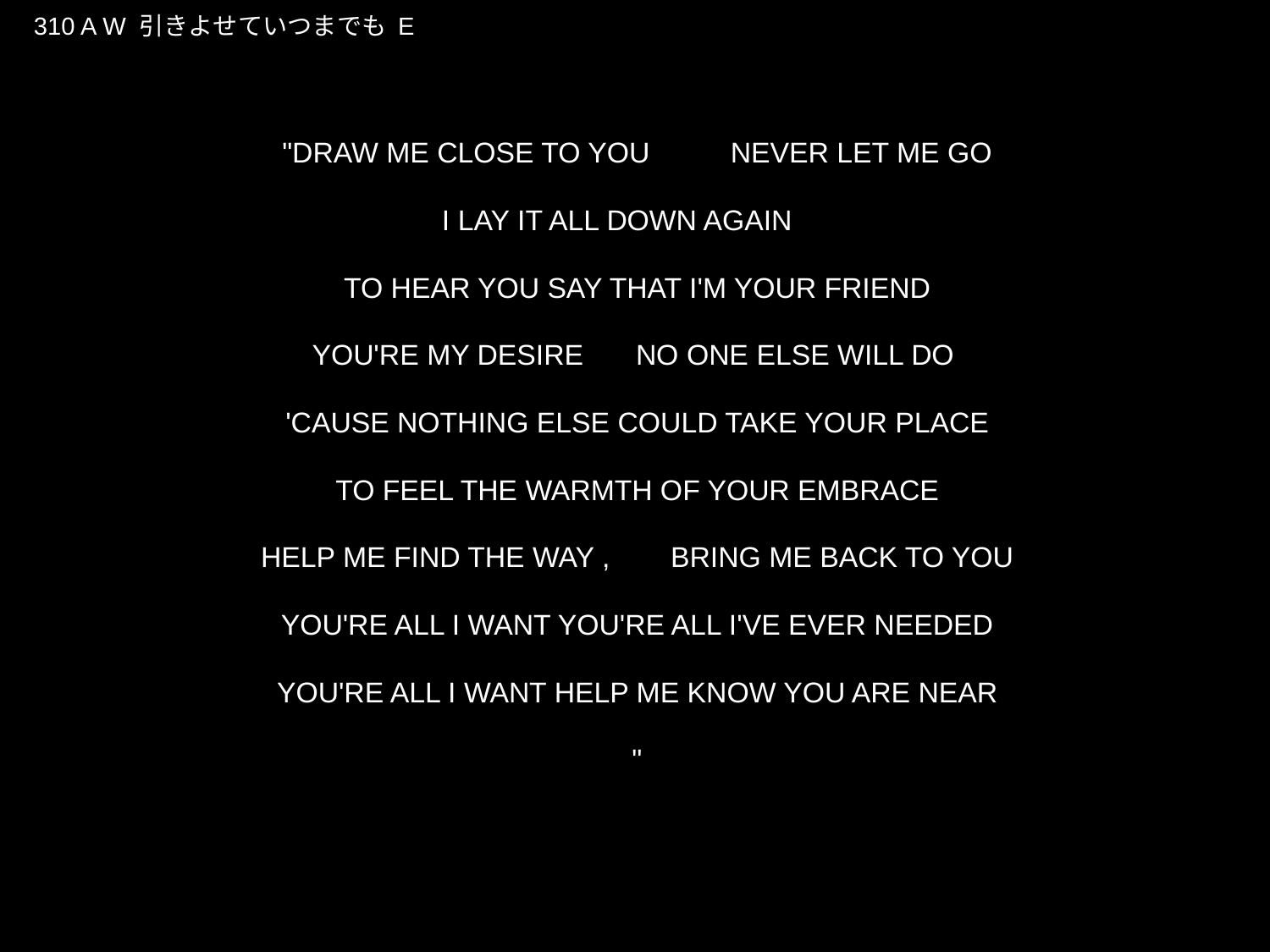

ひきよせていつまでも
★W
310 A W 引きよせていつまでも E
★４
"DRAW ME CLOSE TO YOU　　NEVER LET ME GO
I LAY IT ALL DOWN AGAIN　
TO HEAR YOU SAY THAT I'M YOUR FRIEND
YOU'RE MY DESIRE　NO ONE ELSE WILL DO
'CAUSE NOTHING ELSE COULD TAKE YOUR PLACE
TO FEEL THE WARMTH OF YOUR EMBRACE
HELP ME FIND THE WAY , 　BRING ME BACK TO YOU
YOU'RE ALL I WANT YOU'RE ALL I'VE EVER NEEDED
YOU'RE ALL I WANT HELP ME KNOW YOU ARE NEAR
"